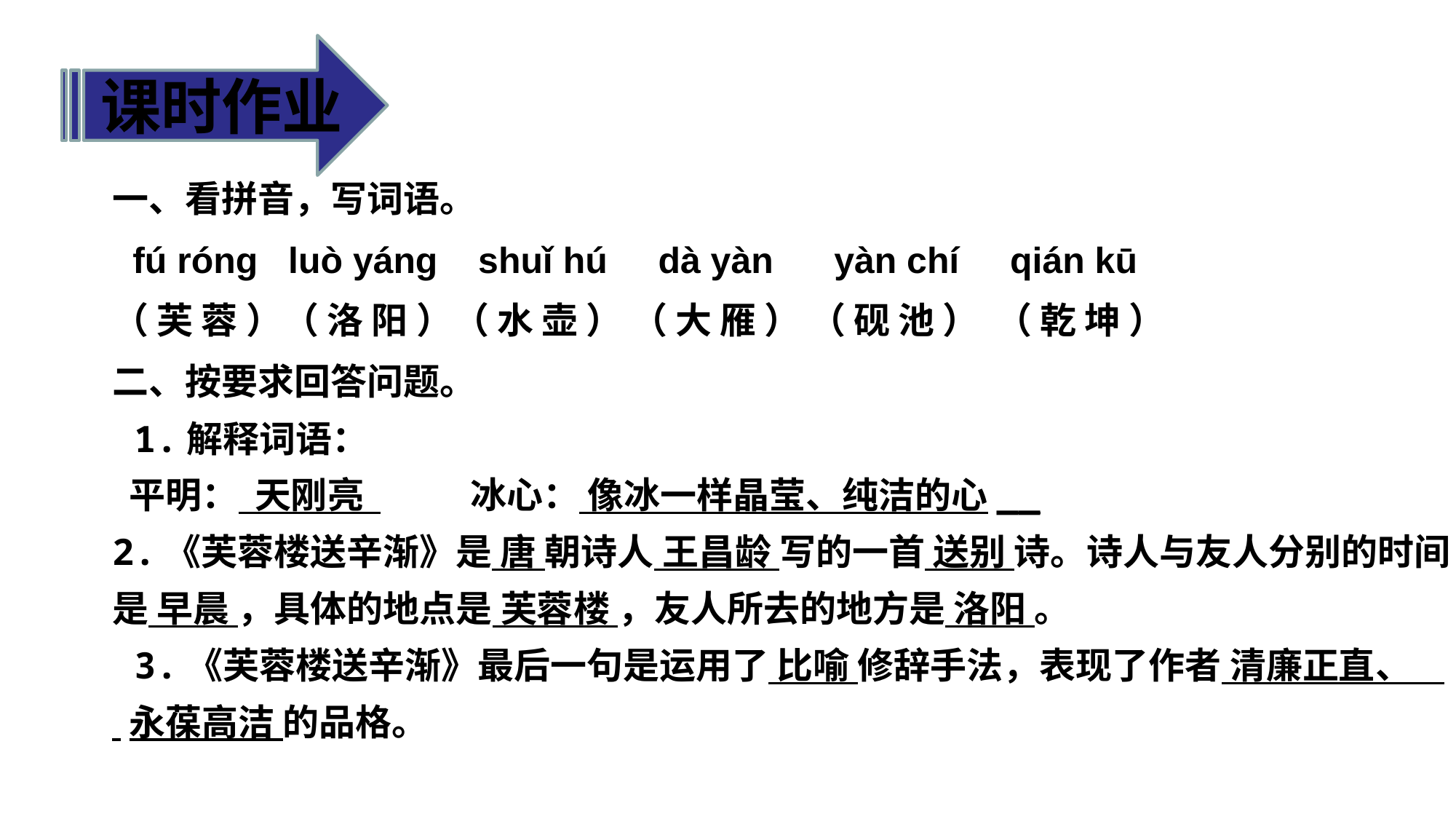

课时作业
一、看拼音，写词语。
  fú rónɡ   luò yánɡ    shuǐ hú     dà yàn      yàn chí     qián kū
（ 芙 蓉 ）（ 洛 阳 ）（ 水 壶 ） （ 大 雁 ） （ 砚 池 ）  （ 乾 坤 ）
二、按要求回答问题。
 1.解释词语：
 平明：  天刚亮             冰心： 像冰一样晶莹、纯洁的心__
2.《芙蓉楼送辛渐》是 唐 朝诗人 王昌龄 写的一首 送别 诗。诗人与友人分别的时间是 早晨 ，具体的地点是 芙蓉楼 ，友人所去的地方是 洛阳 。
 3.《芙蓉楼送辛渐》最后一句是运用了 比喻 修辞手法，表现了作者 清廉正直、
 永葆高洁 的品格。